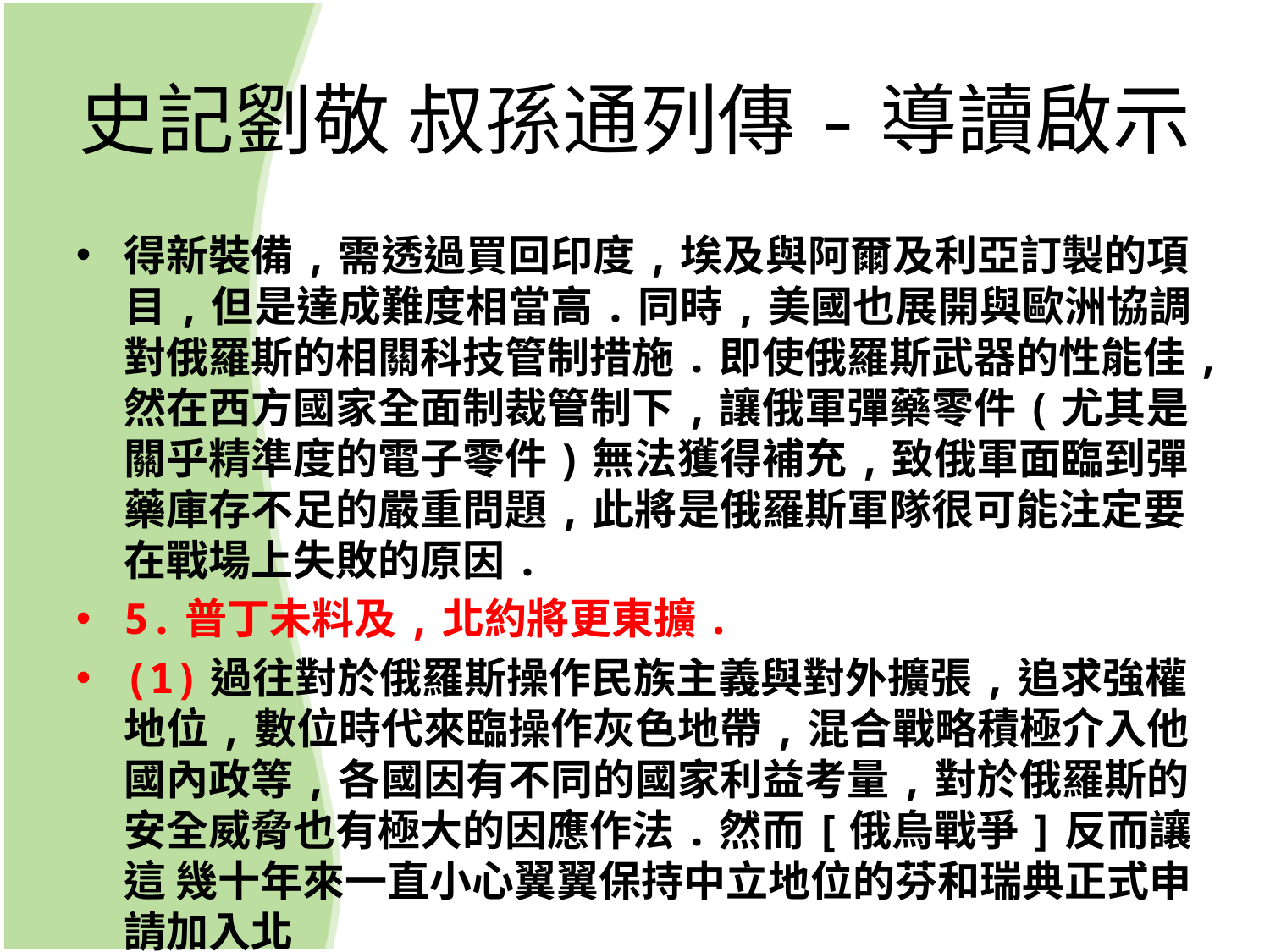

# 史記劉敬 叔孫通列傳-導讀啟示
得新裝備,需透過買回印度,埃及與阿爾及利亞訂製的項目,但是達成難度相當高.同時,美國也展開與歐洲協調對俄羅斯的相關科技管制措施.即使俄羅斯武器的性能佳,然在西方國家全面制裁管制下,讓俄軍彈藥零件(尤其是關乎精準度的電子零件)無法獲得補充,致俄軍面臨到彈藥庫存不足的嚴重問題,此將是俄羅斯軍隊很可能注定要在戰場上失敗的原因.
5.普丁未料及,北約將更東擴.
(1)過往對於俄羅斯操作民族主義與對外擴張,追求強權地位,數位時代來臨操作灰色地帶,混合戰略積極介入他國內政等,各國因有不同的國家利益考量,對於俄羅斯的安全威脅也有極大的因應作法.然而[俄烏戰爭]反而讓這 幾十年來一直小心翼翼保持中立地位的芬和瑞典正式申請加入北